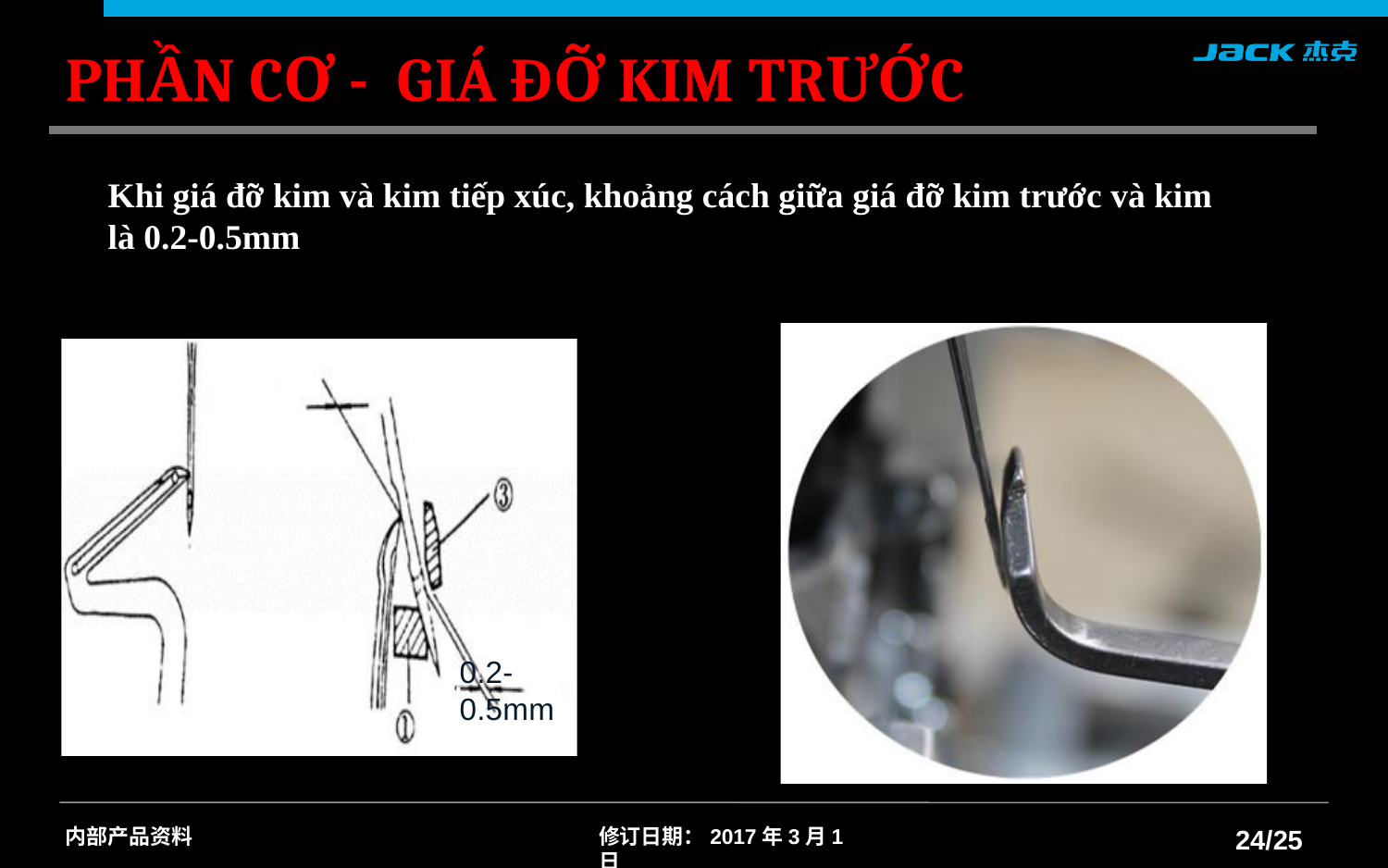

PHẦN CƠ -  GIÁ ĐỠ KIM TRƯỚC

Khi giá đỡ kim và kim tiếp xúc, khoảng cách giữa giá đỡ kim trước và kim là 0.2-0.5mm

0.2-0.5mm

24/25
内部产品资料
修订日期：2017年3月1日